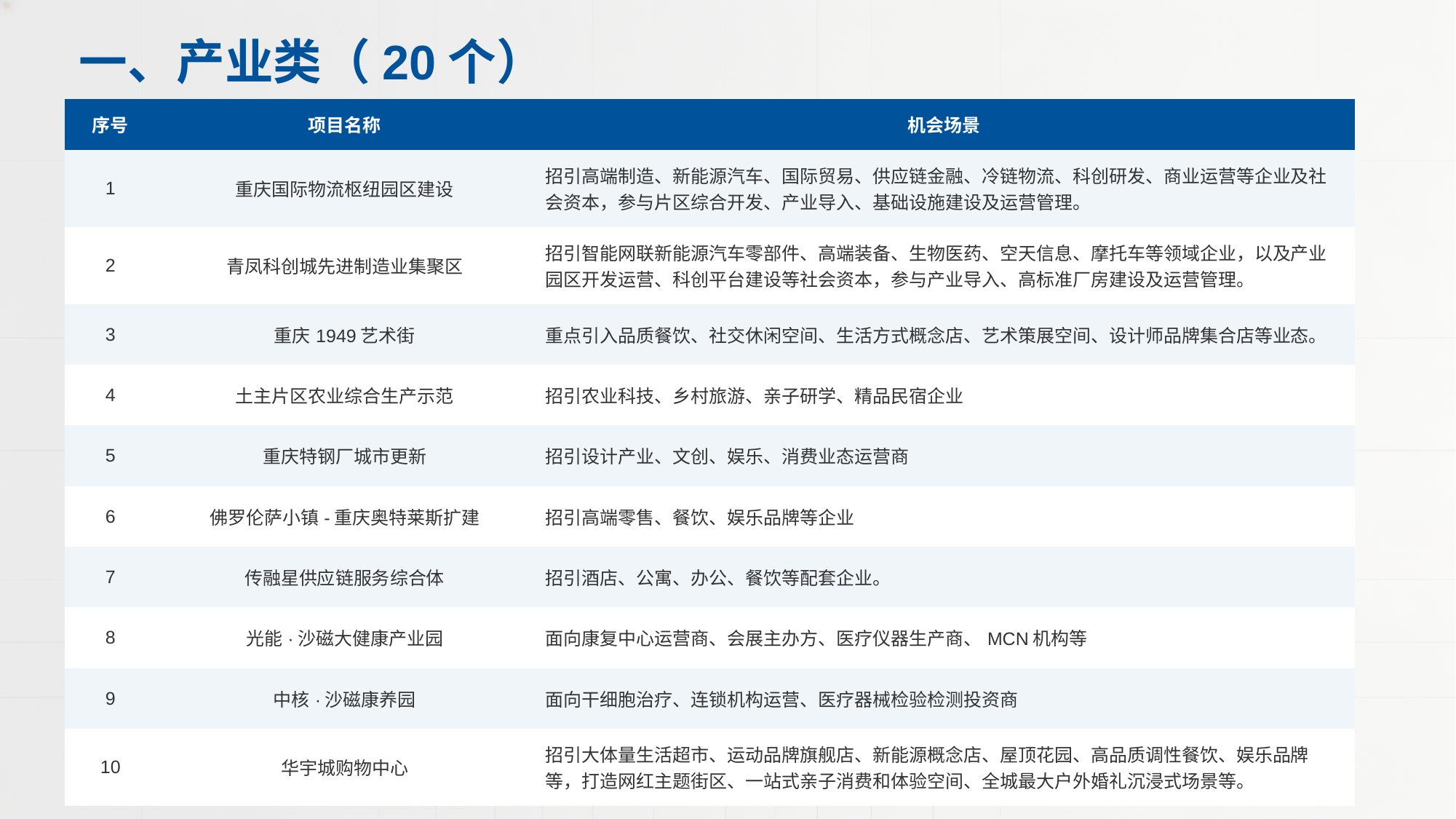

一、产业类（20个）
| 序号 | 项目名称 | 机会场景 |
| --- | --- | --- |
| 1 | 重庆国际物流枢纽园区建设 | 招引高端制造、新能源汽车、国际贸易、供应链金融、冷链物流、科创研发、商业运营等企业及社会资本，参与片区综合开发、产业导入、基础设施建设及运营管理。 |
| 2 | 青凤科创城先进制造业集聚区 | 招引智能网联新能源汽车零部件、高端装备、生物医药、空天信息、摩托车等领域企业，以及产业园区开发运营、科创平台建设等社会资本，参与产业导入、高标准厂房建设及运营管理。 |
| 3 | 重庆1949艺术街 | 重点引入品质餐饮、社交休闲空间、生活方式概念店、艺术策展空间、设计师品牌集合店等业态。 |
| 4 | 土主片区农业综合生产示范 | 招引农业科技、乡村旅游、亲子研学、精品民宿企业 |
| 5 | 重庆特钢厂城市更新 | 招引设计产业、文创、娱乐、消费业态运营商 |
| 6 | 佛罗伦萨小镇-重庆奥特莱斯扩建 | 招引高端零售、餐饮、娱乐品牌等企业 |
| 7 | 传融星供应链服务综合体 | 招引酒店、公寓、办公、餐饮等配套企业。 |
| 8 | 光能·沙磁大健康产业园 | 面向康复中心运营商、会展主办方、医疗仪器生产商、MCN机构等 |
| 9 | 中核·沙磁康养园 | 面向干细胞治疗、连锁机构运营、医疗器械检验检测投资商 |
| 10 | 华宇城购物中心 | 招引大体量生活超市、运动品牌旗舰店、新能源概念店、屋顶花园、高品质调性餐饮、娱乐品牌等，打造网红主题街区、一站式亲子消费和体验空间、全城最大户外婚礼沉浸式场景等。 |